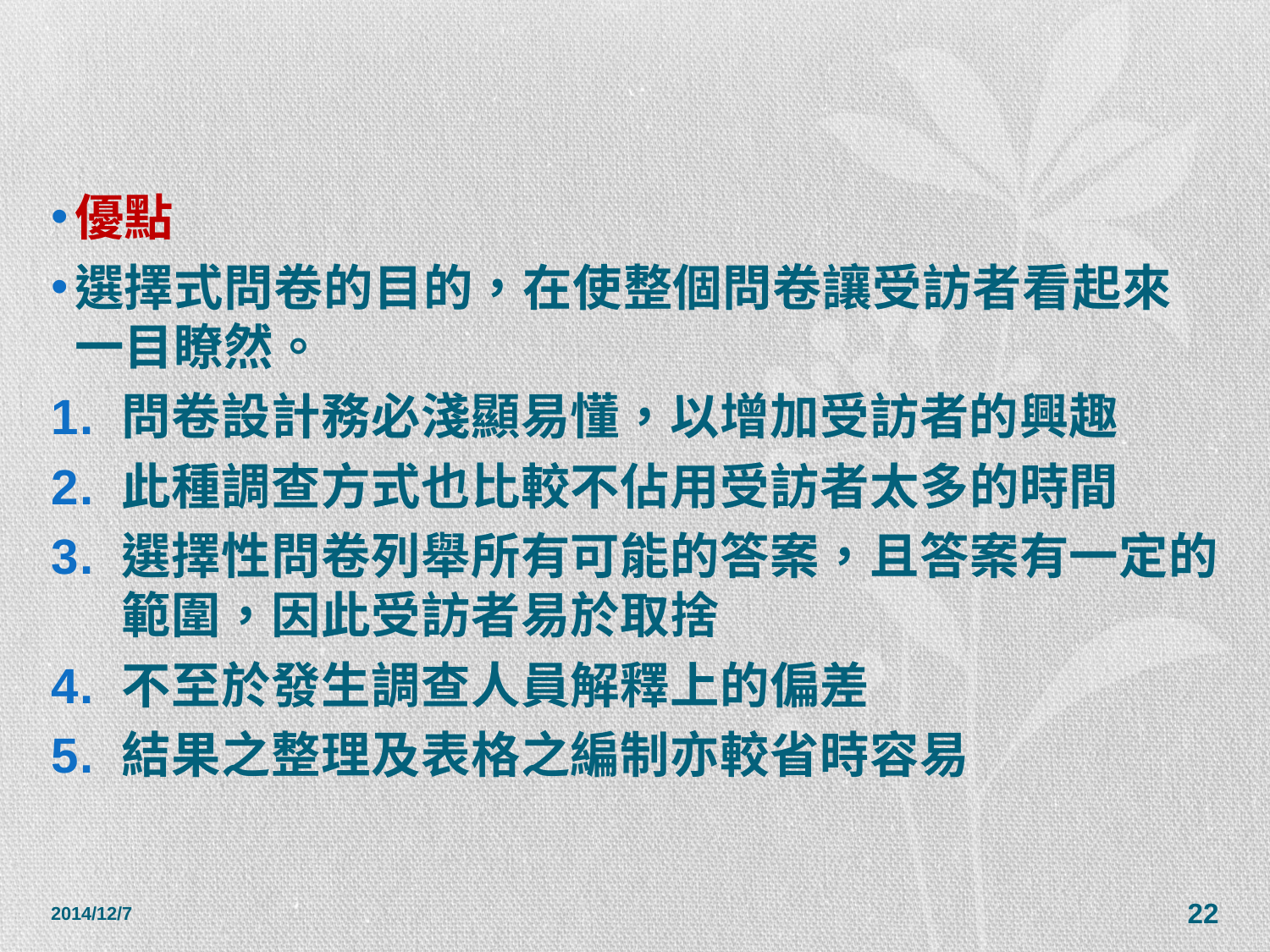

#
優點
選擇式問卷的目的，在使整個問卷讓受訪者看起來一目瞭然。
問卷設計務必淺顯易懂，以增加受訪者的興趣
此種調查方式也比較不佔用受訪者太多的時間
選擇性問卷列舉所有可能的答案，且答案有一定的範圍，因此受訪者易於取捨
不至於發生調查人員解釋上的偏差
結果之整理及表格之編制亦較省時容易
2014/12/7
22